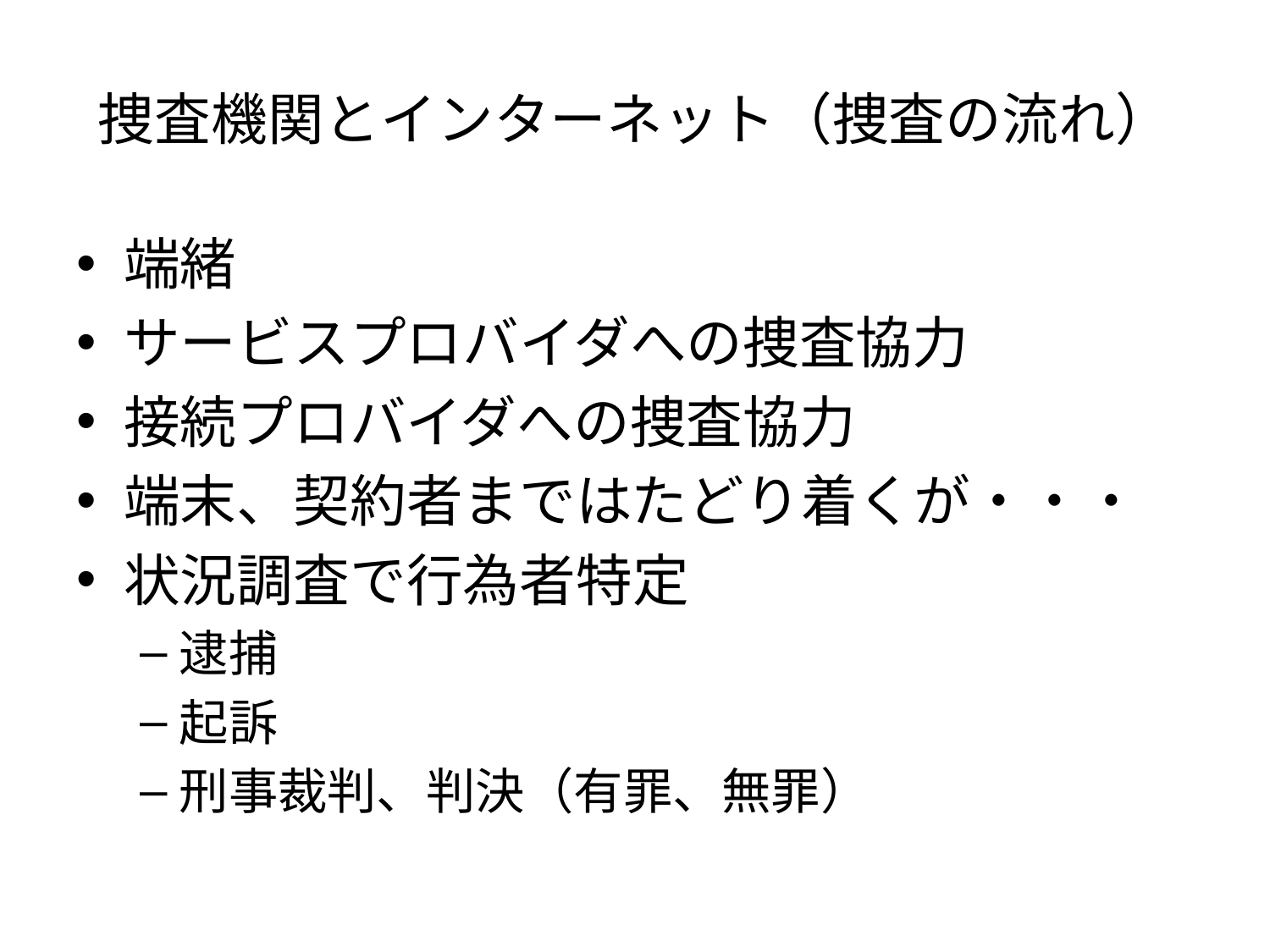

# 捜査機関とインターネット（捜査の流れ）
端緒
サービスプロバイダへの捜査協力
接続プロバイダへの捜査協力
端末、契約者まではたどり着くが・・・
状況調査で行為者特定
逮捕
起訴
刑事裁判、判決（有罪、無罪）